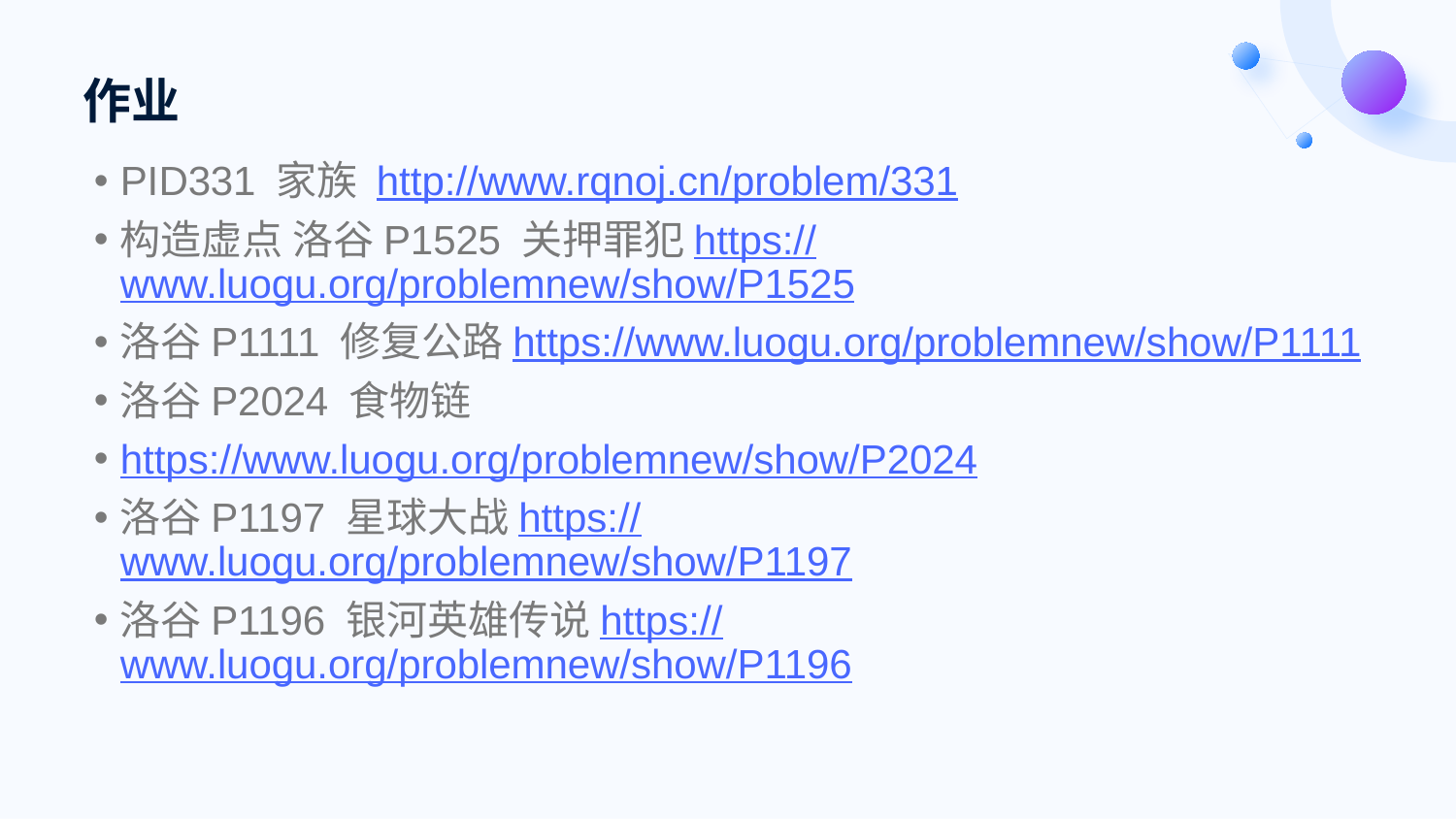

# 作业
PID331 家族 http://www.rqnoj.cn/problem/331
构造虚点 洛谷P1525 关押罪犯https://www.luogu.org/problemnew/show/P1525
洛谷P1111 修复公路https://www.luogu.org/problemnew/show/P1111
洛谷P2024 食物链
https://www.luogu.org/problemnew/show/P2024
洛谷P1197 星球大战https://www.luogu.org/problemnew/show/P1197
洛谷P1196 银河英雄传说https://www.luogu.org/problemnew/show/P1196